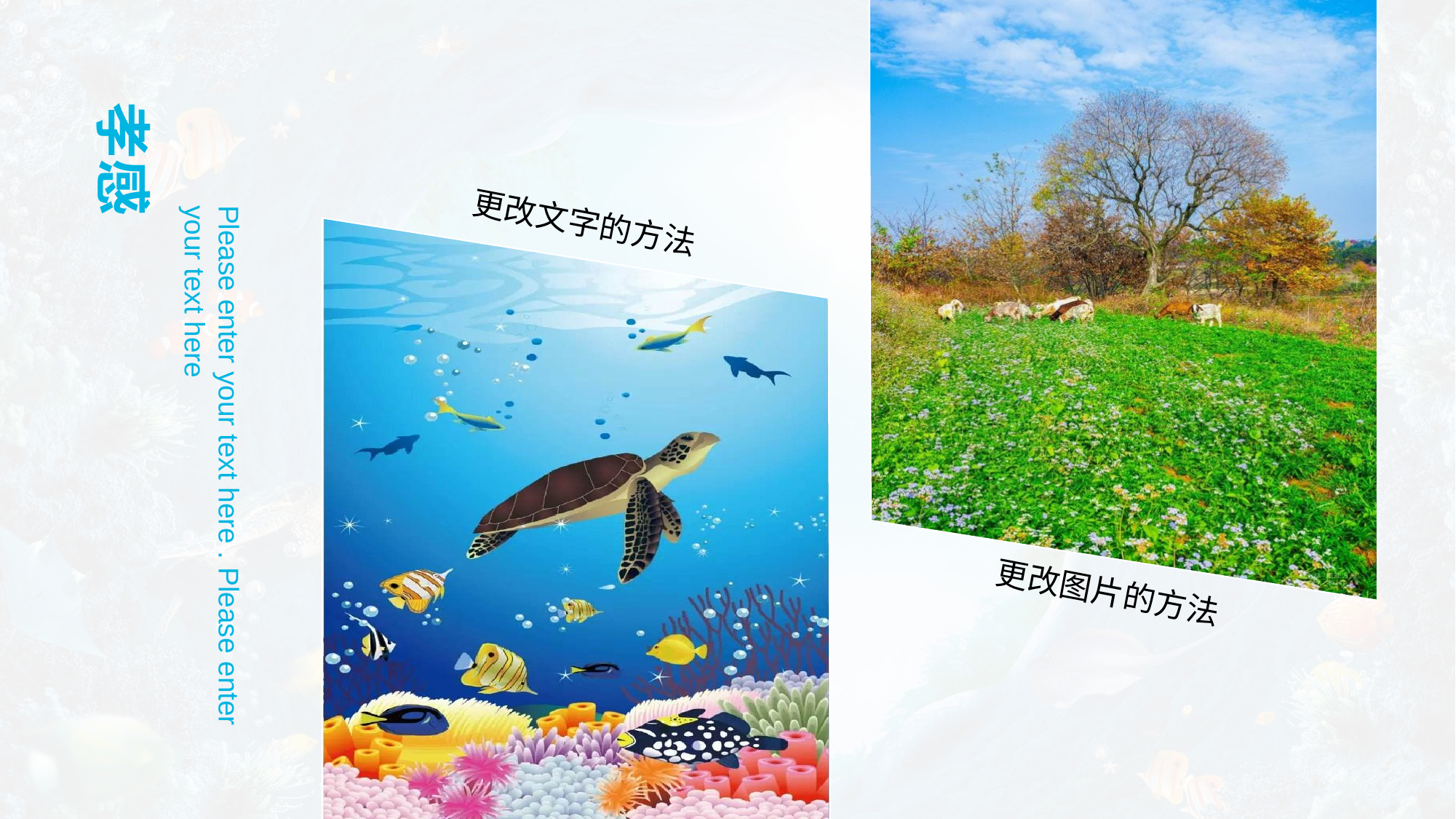

孝感
更改文字的方法

Please enter your text here . Please enter your text here
更改图片的方法